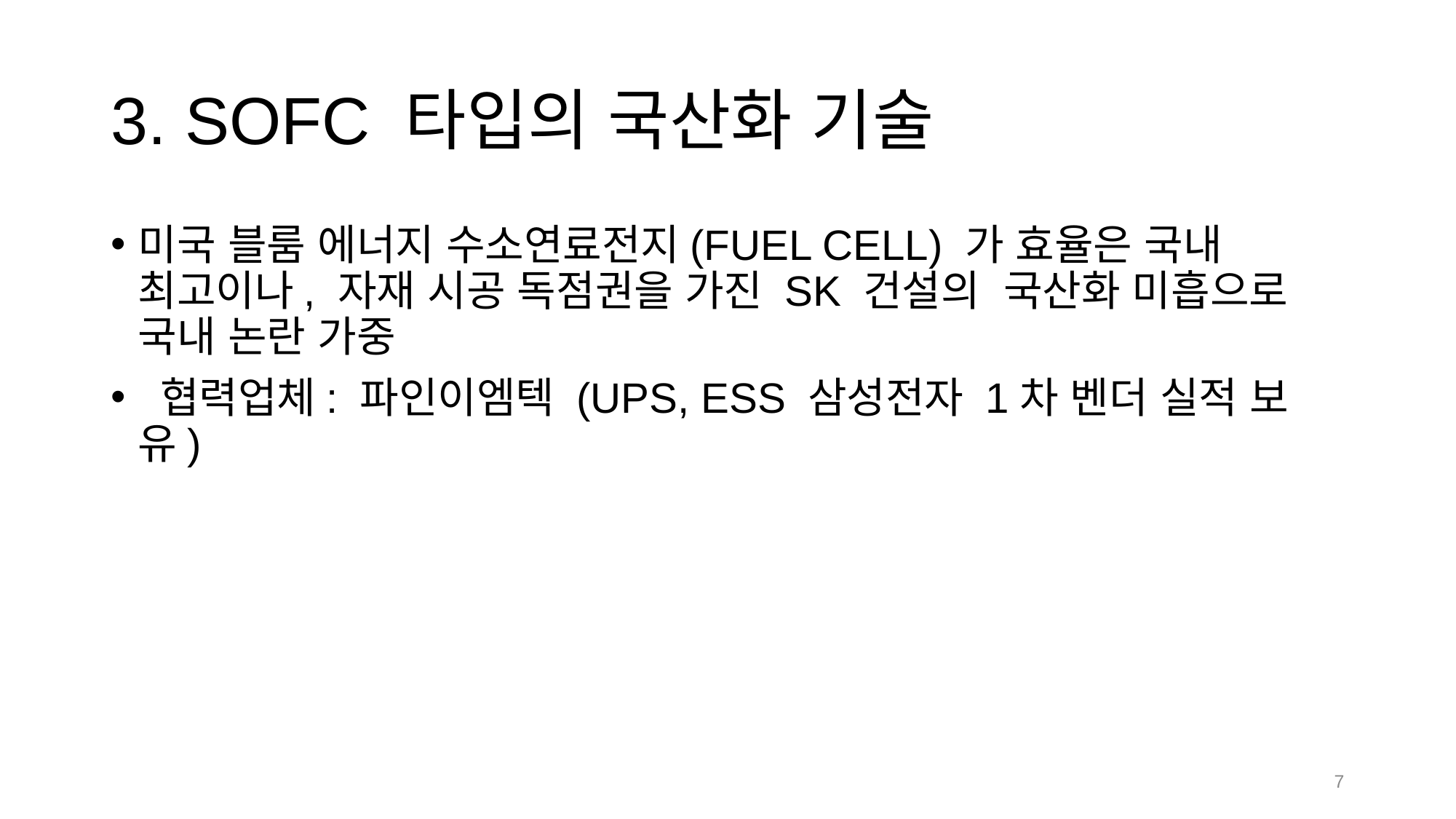

# 3. SOFC 타입의 국산화 기술
미국 블룸 에너지 수소연료전지(FUEL CELL) 가 효율은 국내 최고이나, 자재 시공 독점권을 가진 SK 건설의  국산화 미흡으로 국내 논란 가중
 협력업체: 파인이엠텍 (UPS, ESS 삼성전자 1차 벤더 실적 보유)
7